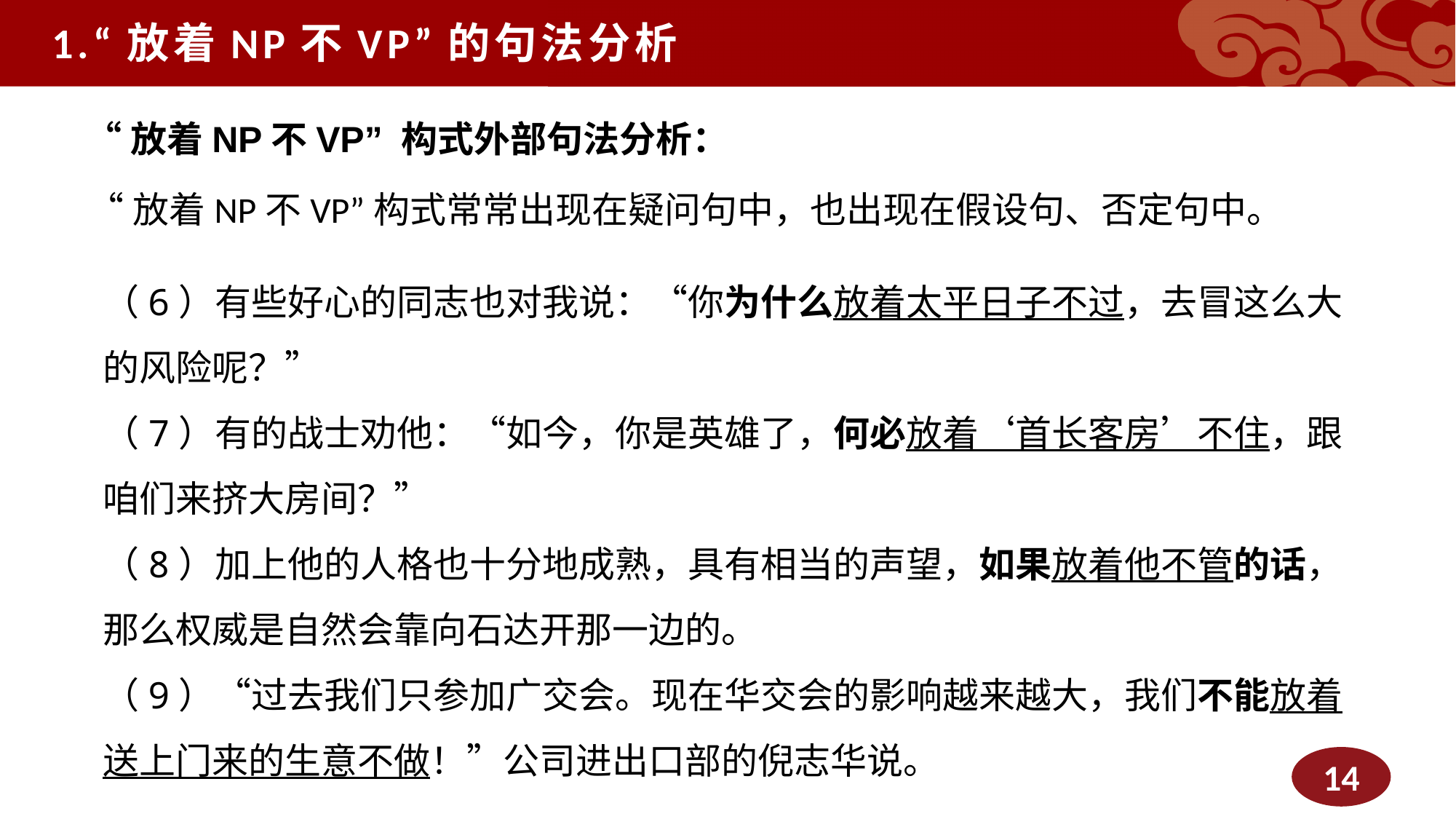

1.“放着NP不VP”的句法分析
“放着NP不VP” 构式外部句法分析：
“放着NP不VP”构式常常出现在疑问句中，也出现在假设句、否定句中。
（6）有些好心的同志也对我说：“你为什么放着太平日子不过，去冒这么大的风险呢？”
（7）有的战士劝他：“如今，你是英雄了，何必放着‘首长客房’不住，跟咱们来挤大房间？”
（8）加上他的人格也十分地成熟，具有相当的声望，如果放着他不管的话，那么权威是自然会靠向石达开那一边的。
（9）“过去我们只参加广交会。现在华交会的影响越来越大，我们不能放着送上门来的生意不做！”公司进出口部的倪志华说。